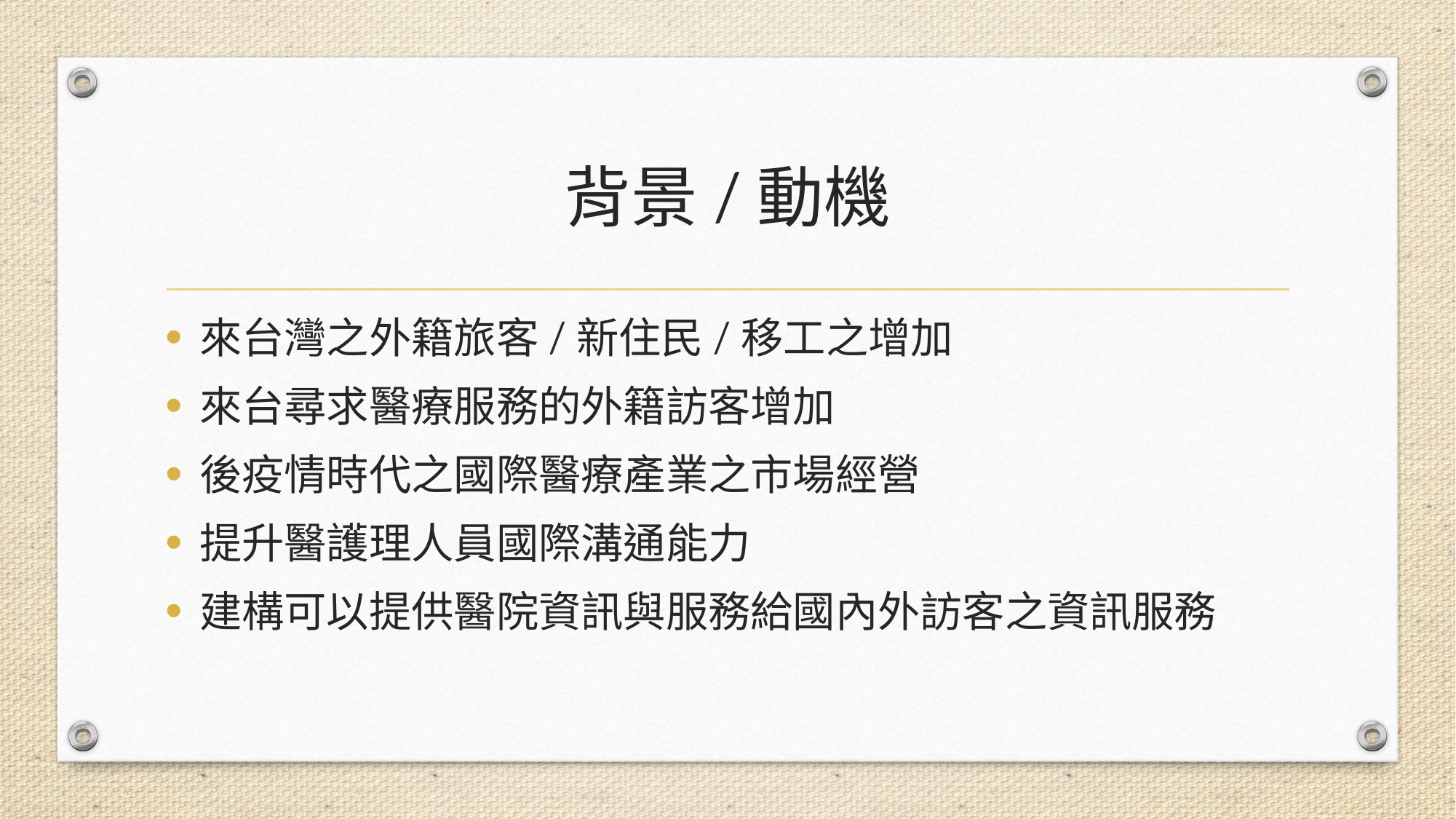

# 背景/動機
來台灣之外籍旅客/新住民/移工之增加
來台尋求醫療服務的外籍訪客增加
後疫情時代之國際醫療產業之市場經營
提升醫護理人員國際溝通能力
建構可以提供醫院資訊與服務給國內外訪客之資訊服務